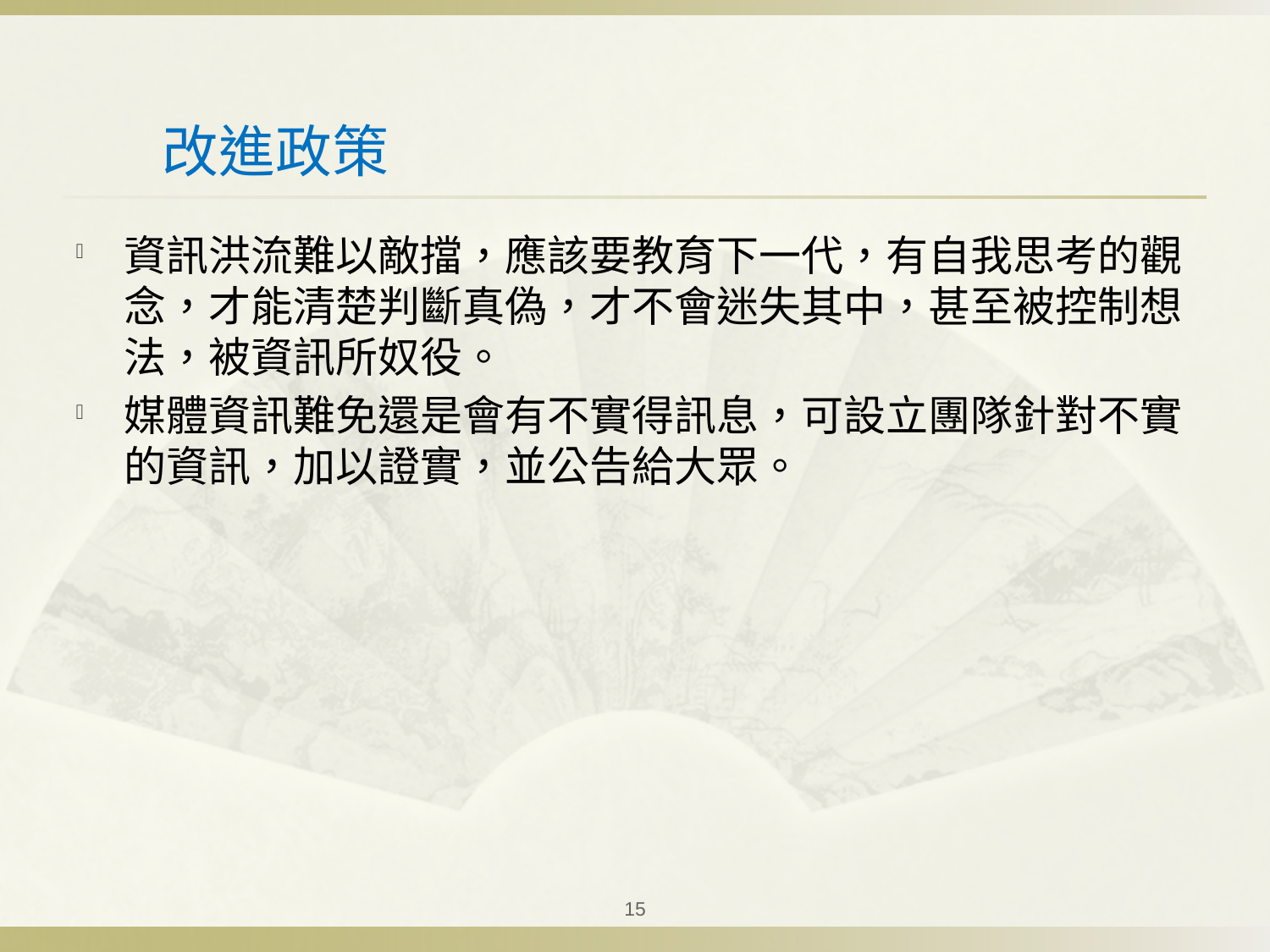

# 改進政策
資訊洪流難以敵擋，應該要教育下一代，有自我思考的觀念，才能清楚判斷真偽，才不會迷失其中，甚至被控制想法，被資訊所奴役。
媒體資訊難免還是會有不實得訊息，可設立團隊針對不實的資訊，加以證實，並公告給大眾。

15